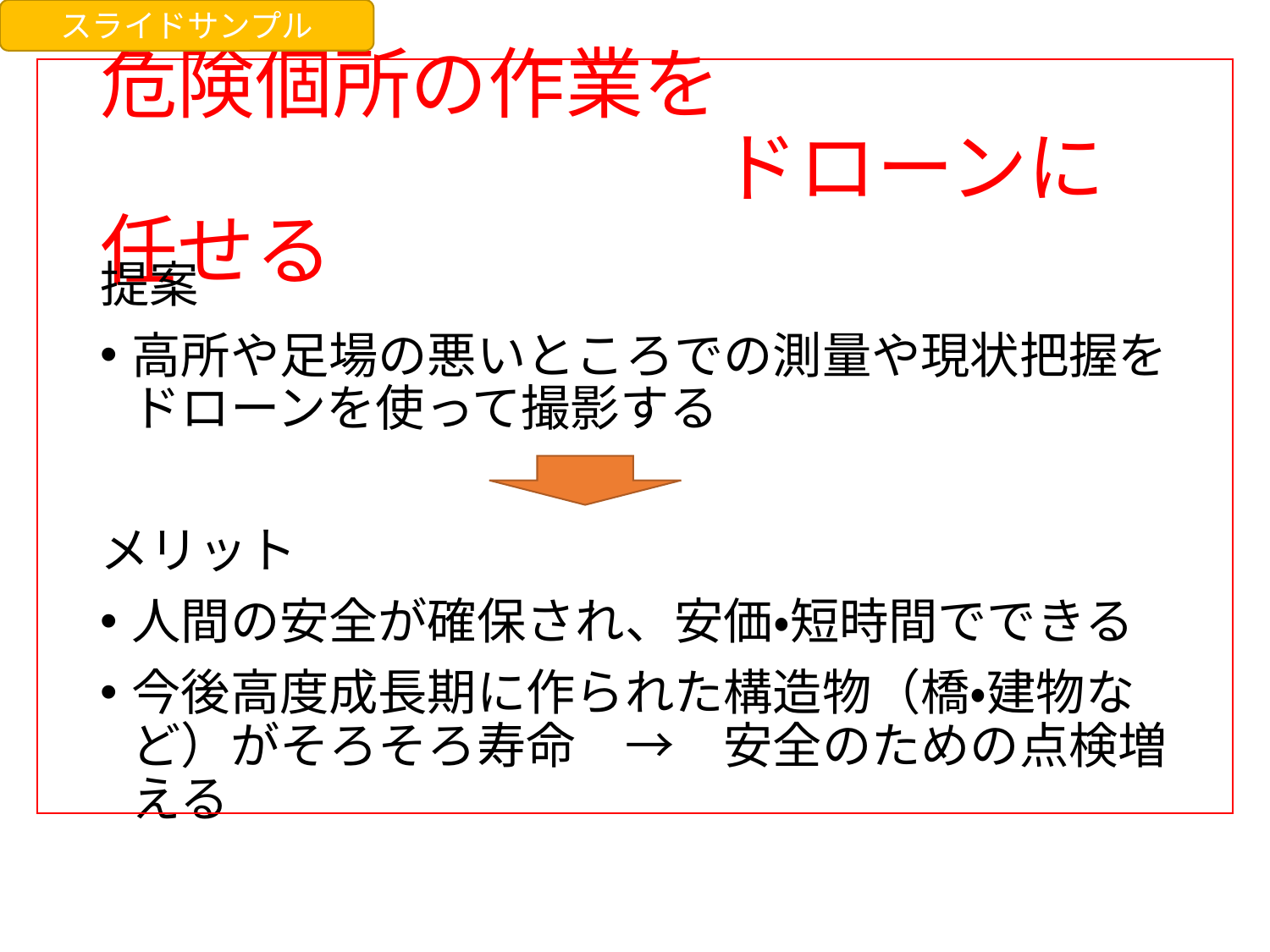

スライドサンプル

# 危険個所の作業を 　　　　　　　　ドローンに任せる
提案
高所や足場の悪いところでの測量や現状把握をドローンを使って撮影する

メリット
人間の安全が確保され、安価・短時間でできる
今後高度成長期に作られた構造物（橋・建物など）がそろそろ寿命　→　安全のための点検増える